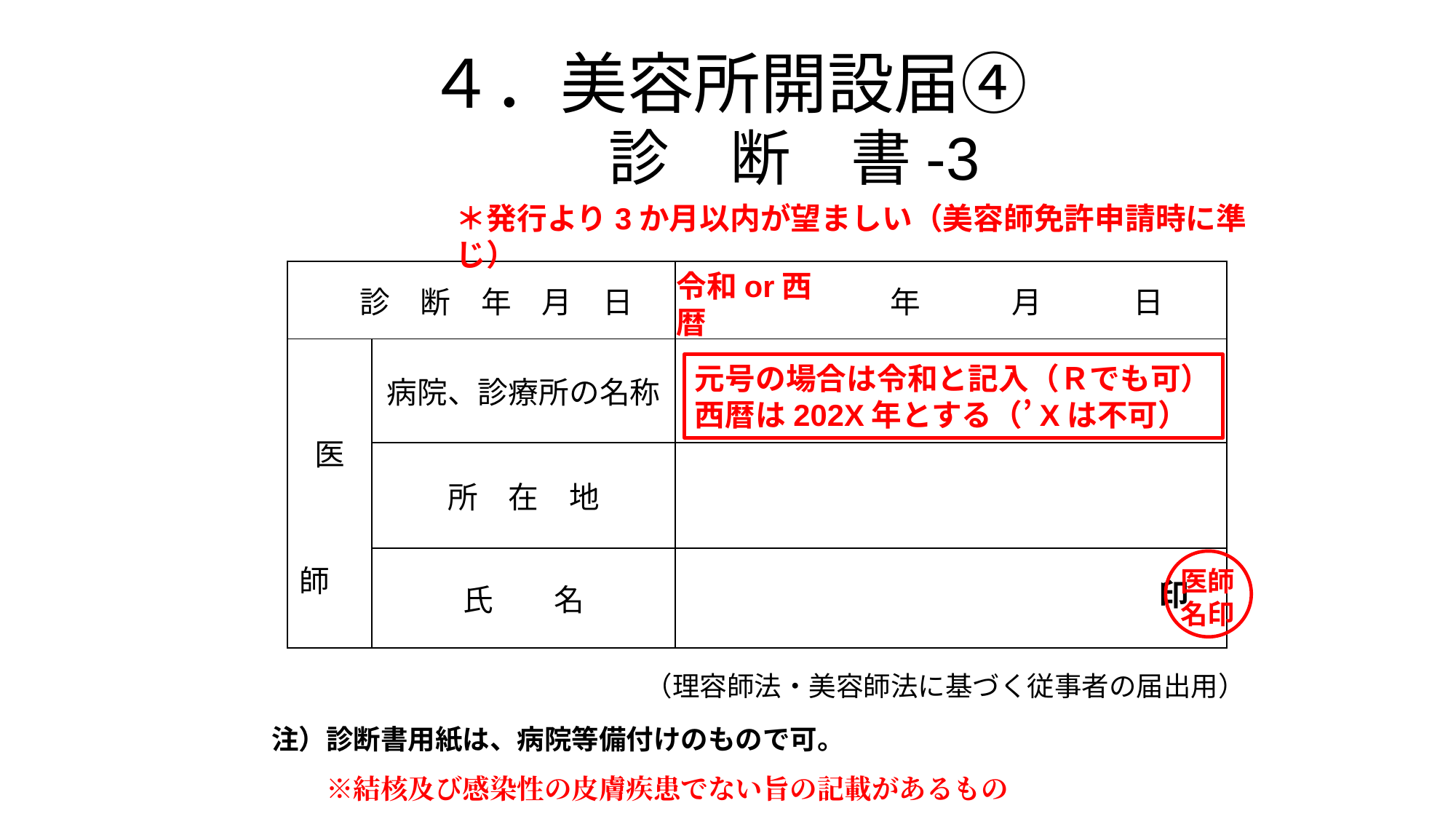

# ４．美容所開設届④ 　　診　断　書-3
＊発行より3か月以内が望ましい（美容師免許申請時に準じ）
| 診　断　年　月　日 |  | 年　　　月　　　日 |
| --- | --- | --- |
| 医 師 | 病院、診療所の名称 |  |
|  | 所　在　地 |  |
|  | 氏　　名 |  |
令和or西暦
元号の場合は令和と記入（Ｒでも可）
西暦は202X年とする（’Xは不可）

医師名印
印
（理容師法・美容師法に基づく従事者の届出用）
注）診断書用紙は、病院等備付けのもので可。
　　※結核及び感染性の皮膚疾患でない旨の記載があるもの